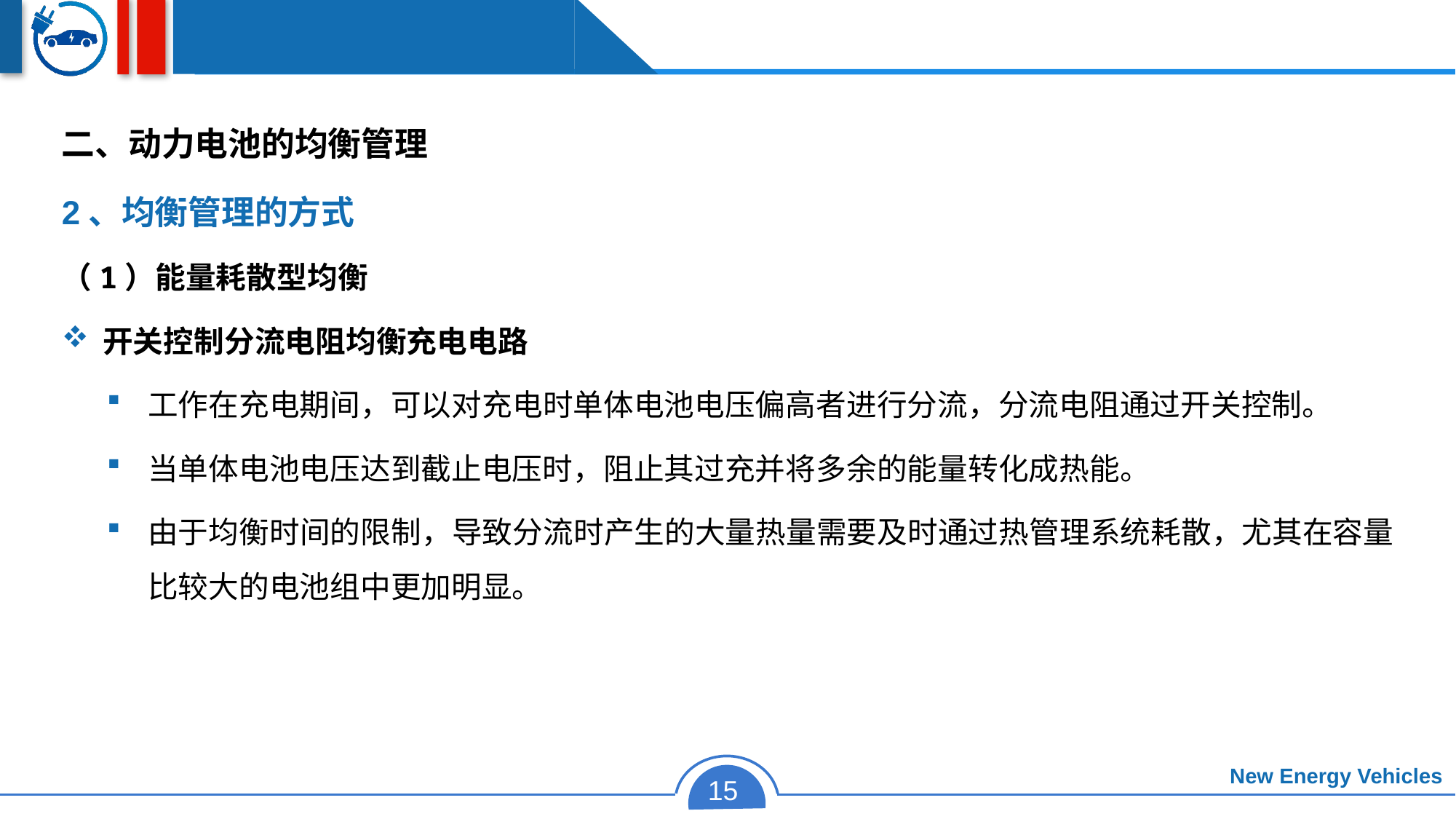

二、动力电池的均衡管理
2、均衡管理的方式
（1）能量耗散型均衡
开关控制分流电阻均衡充电电路
工作在充电期间，可以对充电时单体电池电压偏高者进行分流，分流电阻通过开关控制。
当单体电池电压达到截止电压时，阻止其过充并将多余的能量转化成热能。
由于均衡时间的限制，导致分流时产生的大量热量需要及时通过热管理系统耗散，尤其在容量比较大的电池组中更加明显。